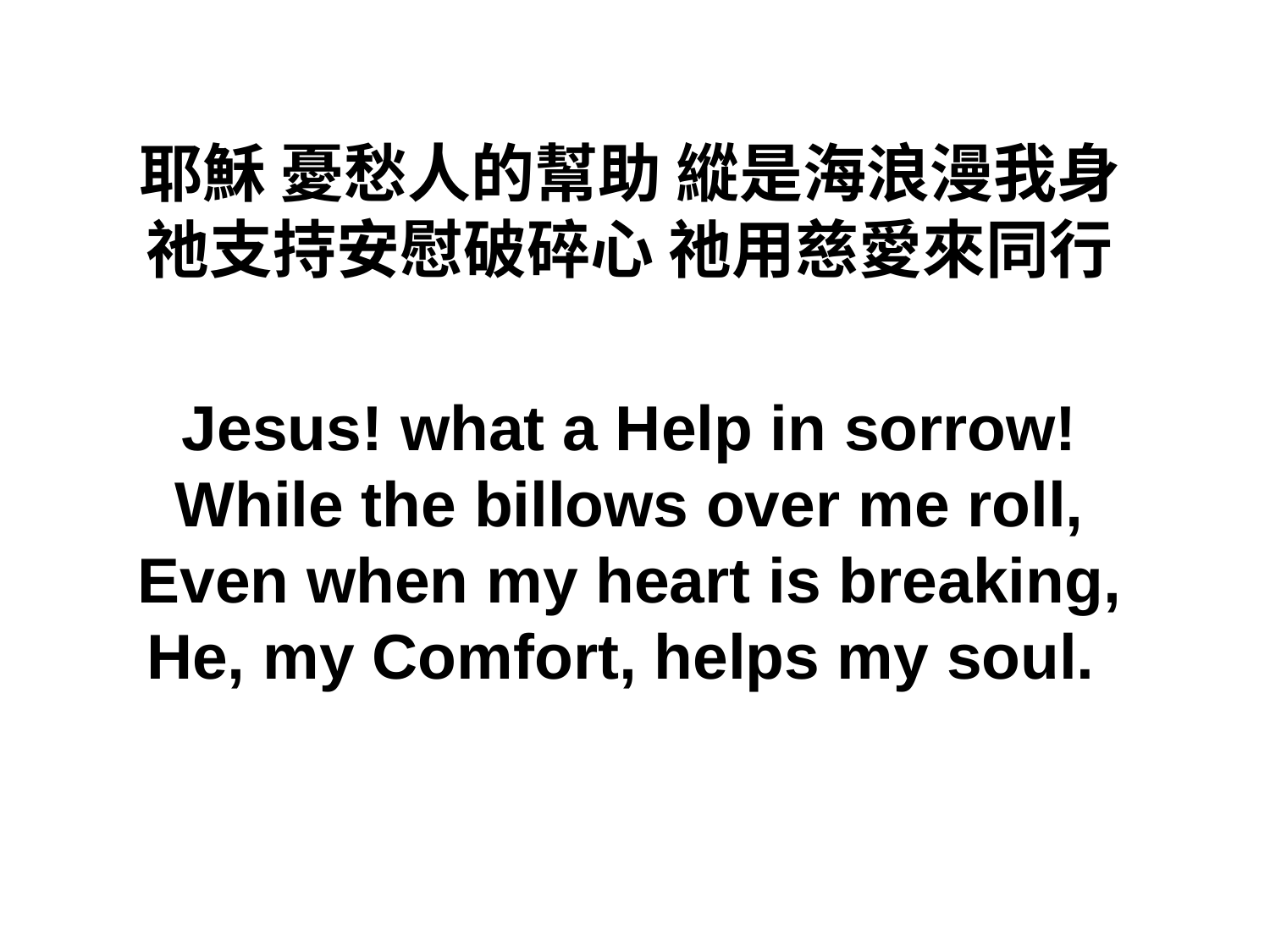

耶穌 憂愁人的幫助 縱是海浪漫我身
祂支持安慰破碎心 祂用慈愛來同行

Jesus! what a Help in sorrow!
While the billows over me roll,
Even when my heart is breaking,
He, my Comfort, helps my soul.